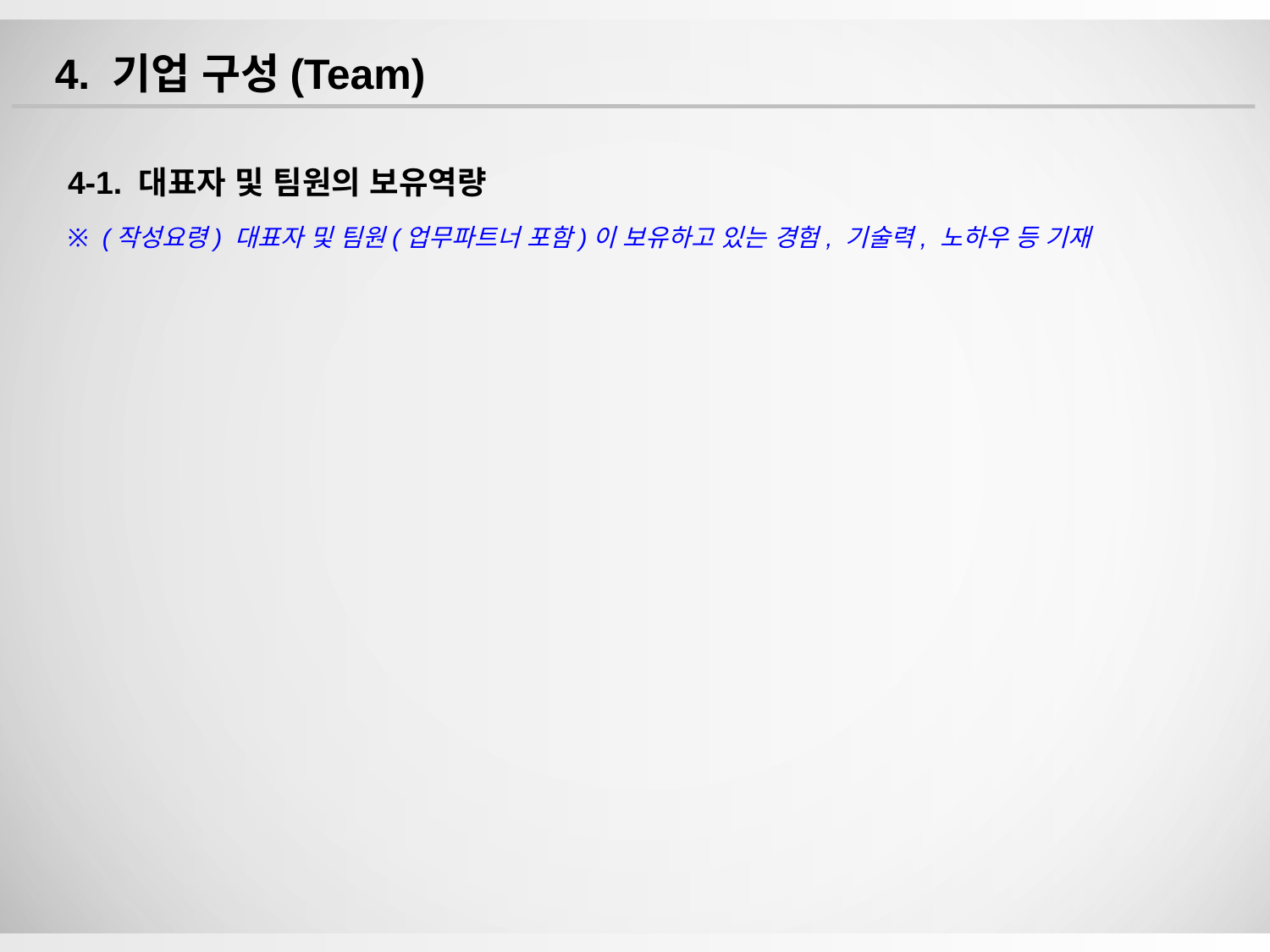

4. 기업 구성(Team)
4-1. 대표자 및 팀원의 보유역량

※  (작성요령) 대표자 및 팀원(업무파트너 포함)이 보유하고 있는 경험, 기술력, 노하우 등 기재